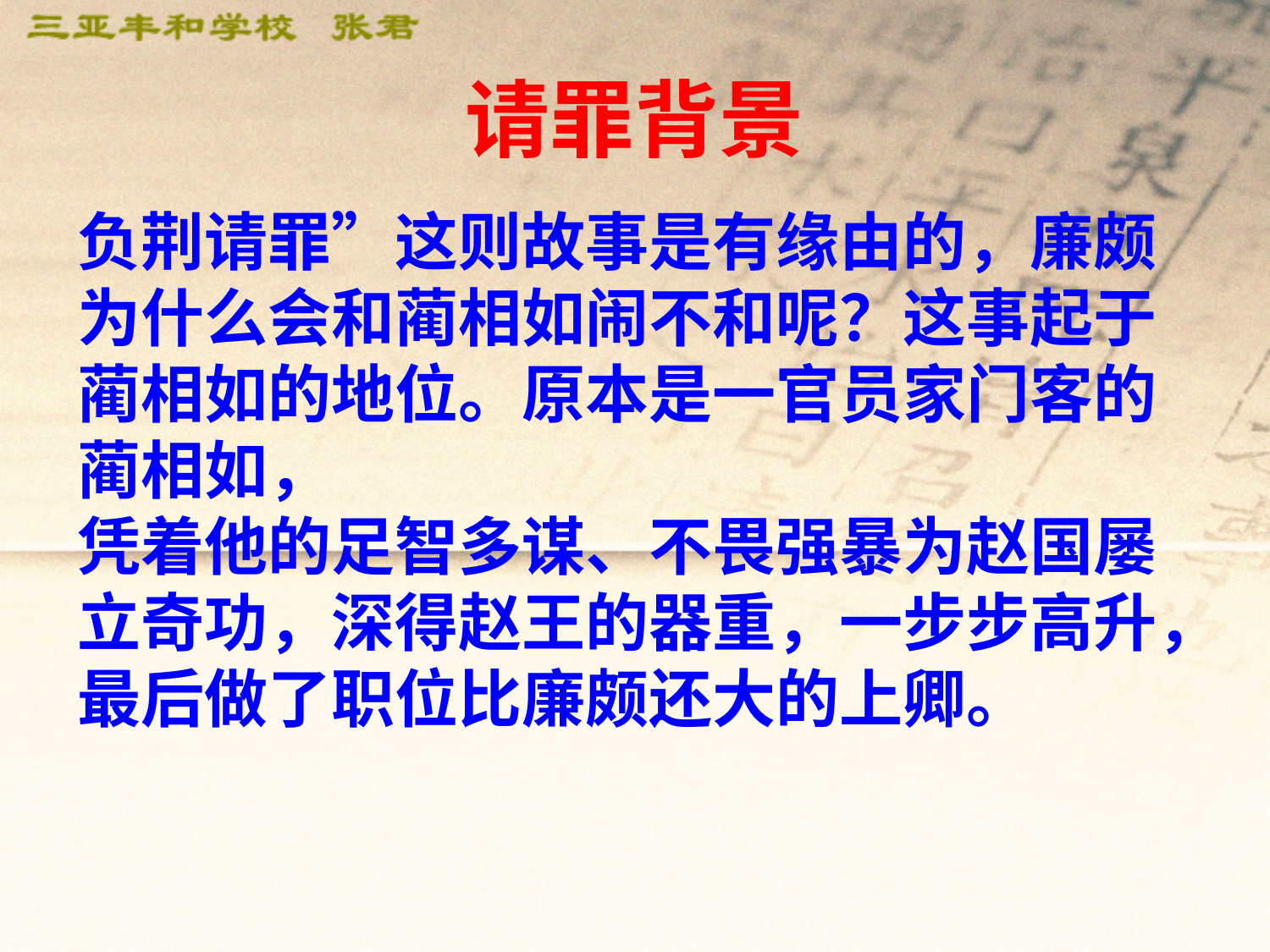

# 请罪背景
负荆请罪”这则故事是有缘由的，廉颇为什么会和蔺相如闹不和呢？这事起于蔺相如的地位。原本是一官员家门客的蔺相如，
凭着他的足智多谋、不畏强暴为赵国屡立奇功，深得赵王的器重，一步步高升，最后做了职位比廉颇还大的上卿。